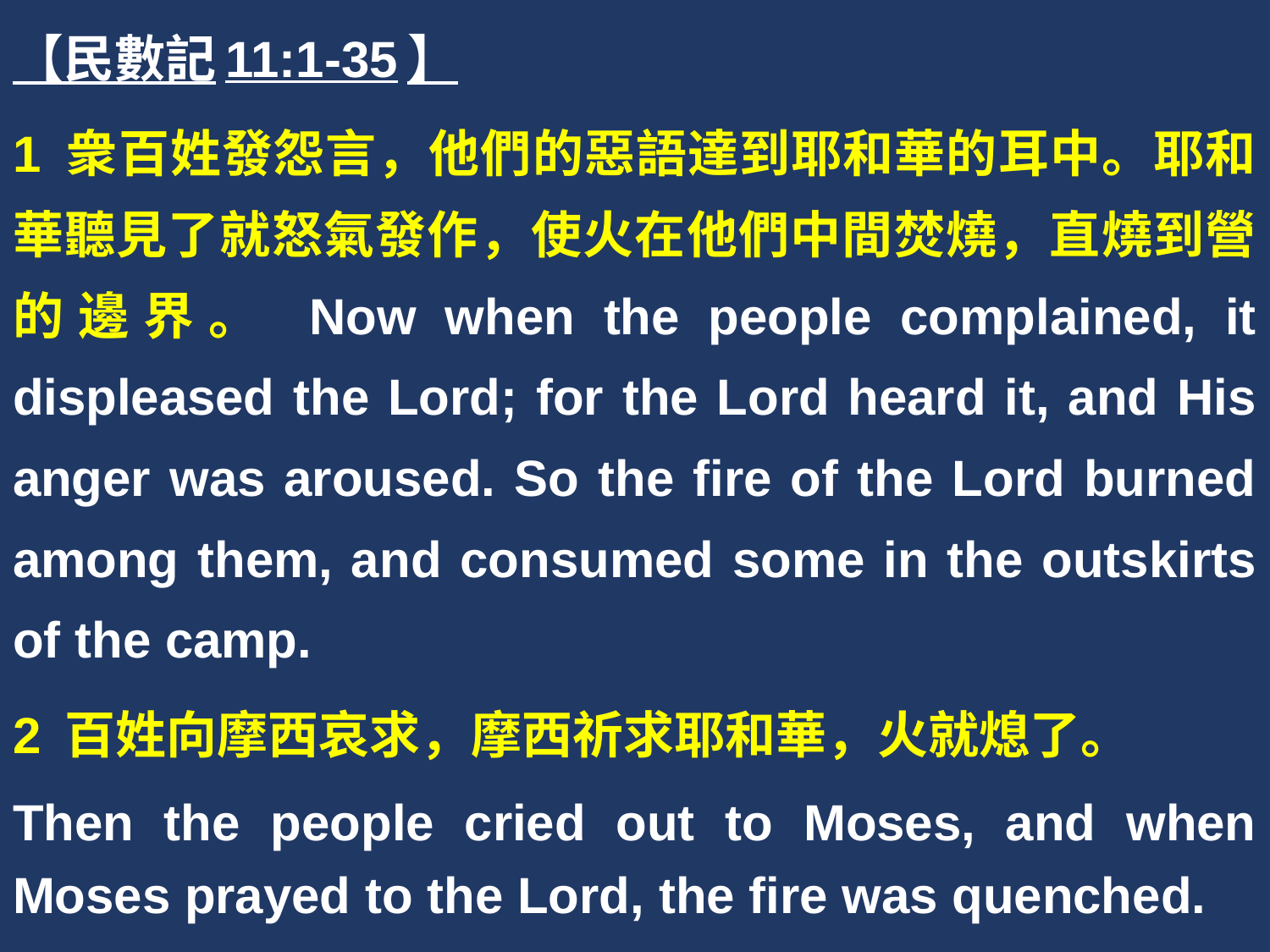

【民數記11:1-35】
1 衆百姓發怨言，他們的惡語達到耶和華的耳中。耶和華聽見了就怒氣發作，使火在他們中間焚燒，直燒到營的邊界。 Now when the people complained, it displeased the Lord; for the Lord heard it, and His anger was aroused. So the fire of the Lord burned among them, and consumed some in the outskirts of the camp.
2 百姓向摩西哀求，摩西祈求耶和華，火就熄了。
Then the people cried out to Moses, and when Moses prayed to the Lord, the fire was quenched.